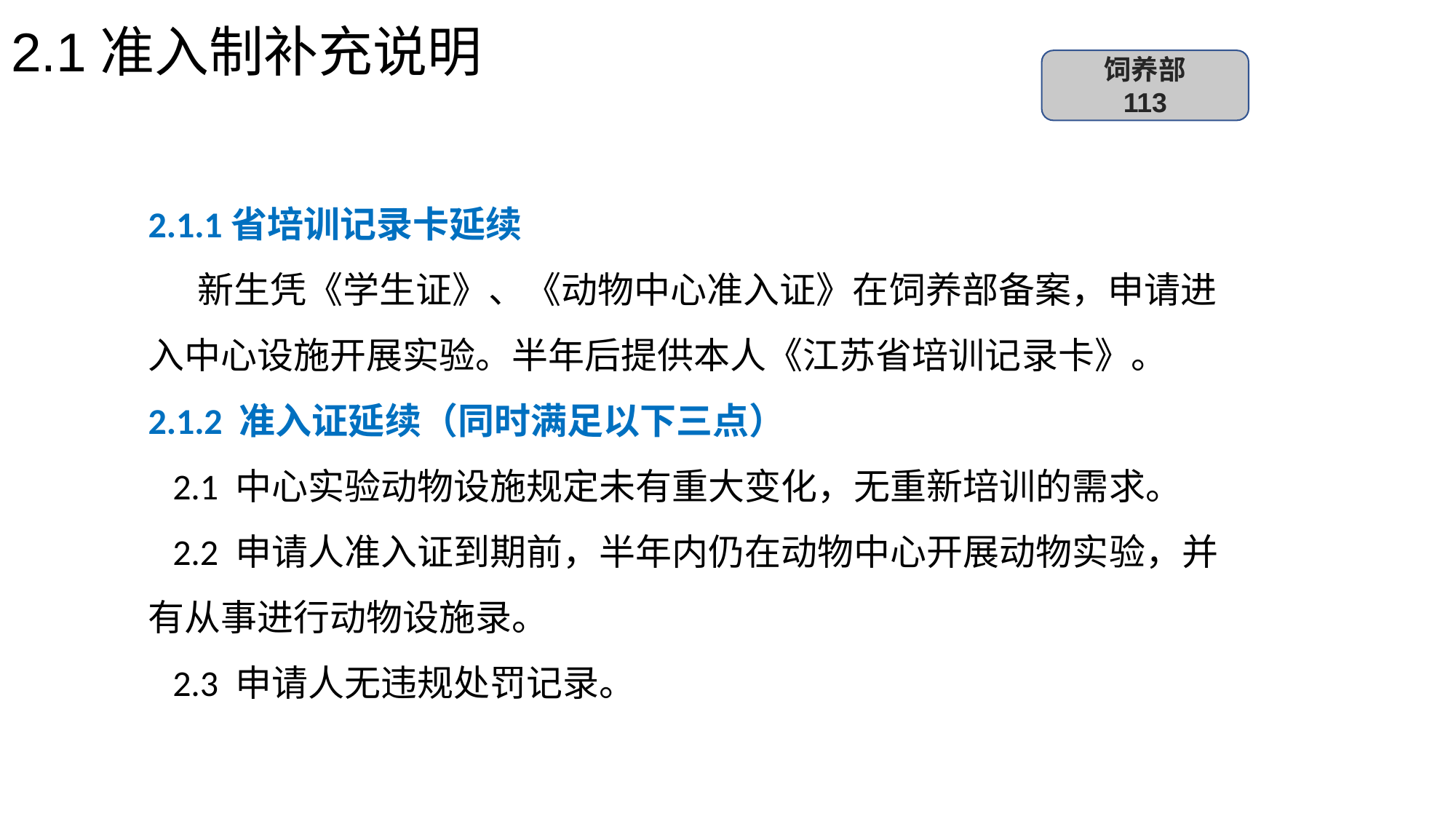

# 2.1准入制补充说明
饲养部
113
2.1.1省培训记录卡延续
     新生凭《学生证》、《动物中心准入证》在饲养部备案，申请进入中心设施开展实验。半年后提供本人《江苏省培训记录卡》。
2.1.2 准入证延续（同时满足以下三点）
   2.1 中心实验动物设施规定未有重大变化，无重新培训的需求。
   2.2 申请人准入证到期前，半年内仍在动物中心开展动物实验，并有从事进行动物设施录。
   2.3 申请人无违规处罚记录。
15